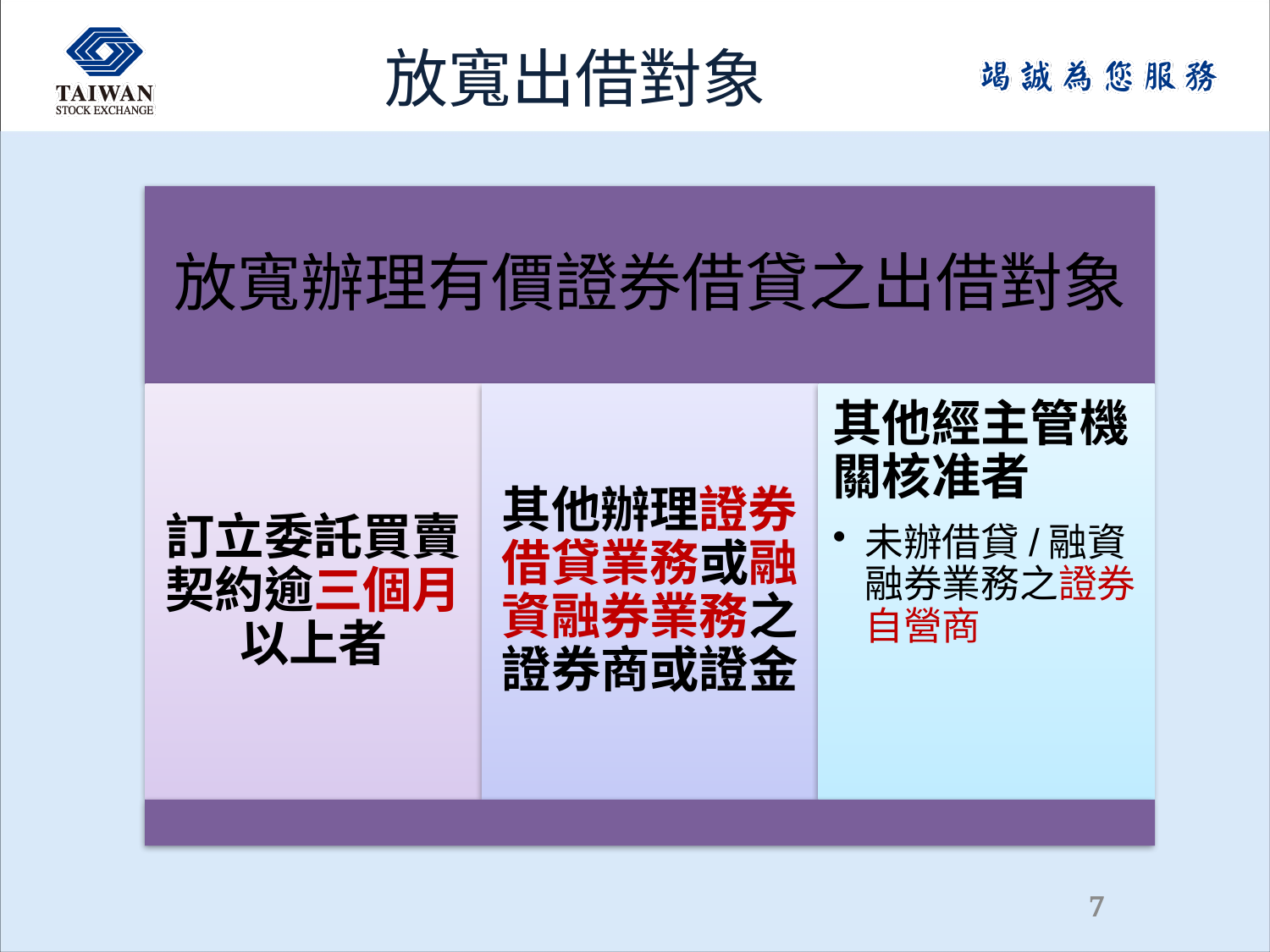

# 放寬出借對象
放寬辦理有價證券借貸之出借對象
訂立委託買賣契約逾三個月以上者
其他辦理證券借貸業務或融資融券業務之證券商或證金
其他經主管機關核准者
未辦借貸/融資融券業務之證券自營商
7